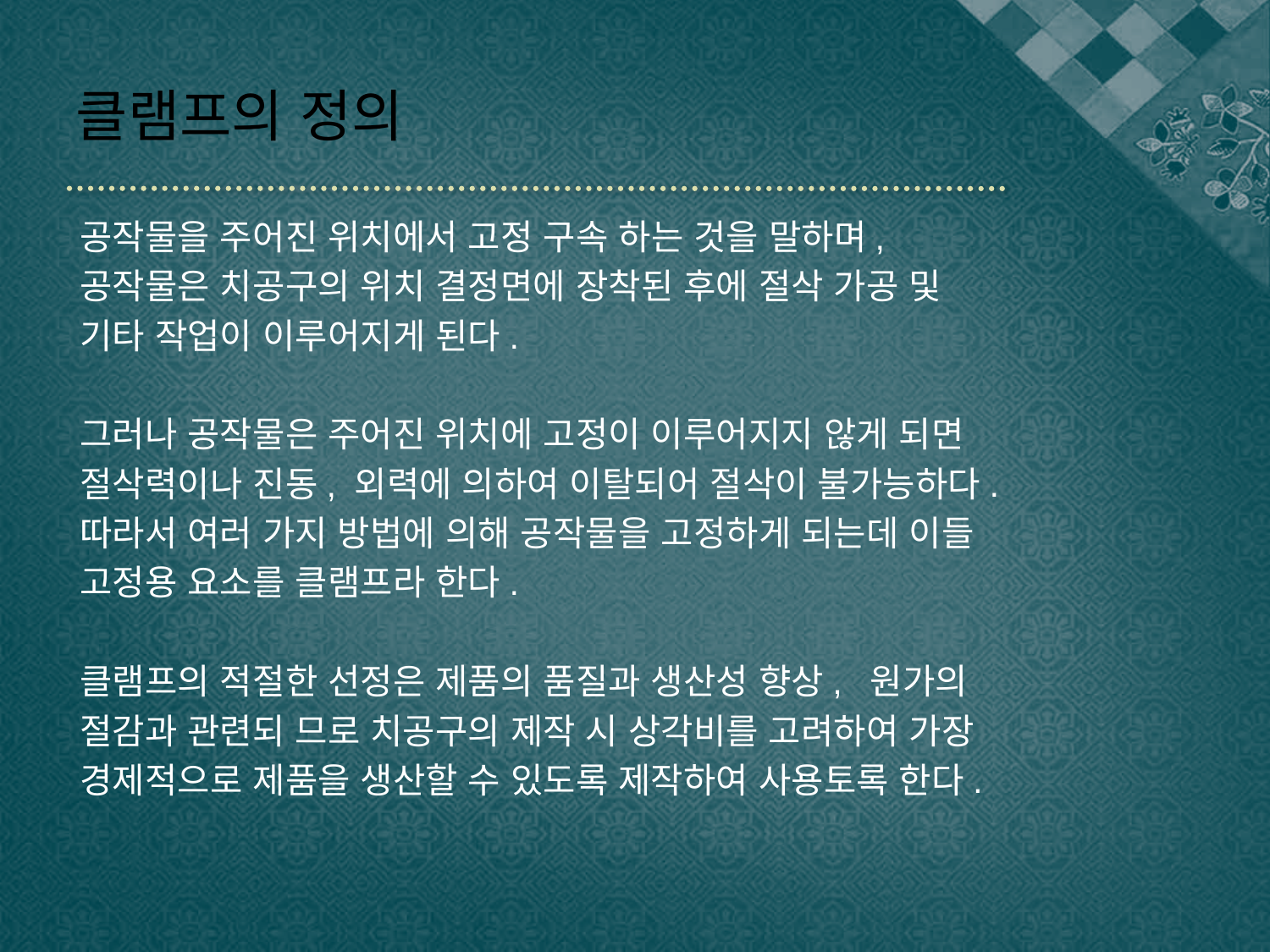

# 클램프의 정의
공작물을 주어진 위치에서 고정 구속 하는 것을 말하며,
공작물은 치공구의 위치 결정면에 장착된 후에 절삭 가공 및
기타 작업이 이루어지게 된다.

그러나 공작물은 주어진 위치에 고정이 이루어지지 않게 되면
절삭력이나 진동, 외력에 의하여 이탈되어 절삭이 불가능하다.
따라서 여러 가지 방법에 의해 공작물을 고정하게 되는데 이들
고정용 요소를 클램프라 한다.

클램프의 적절한 선정은 제품의 품질과 생산성 향상,  원가의
절감과 관련되 므로 치공구의 제작 시 상각비를 고려하여 가장
경제적으로 제품을 생산할 수 있도록 제작하여 사용토록 한다.